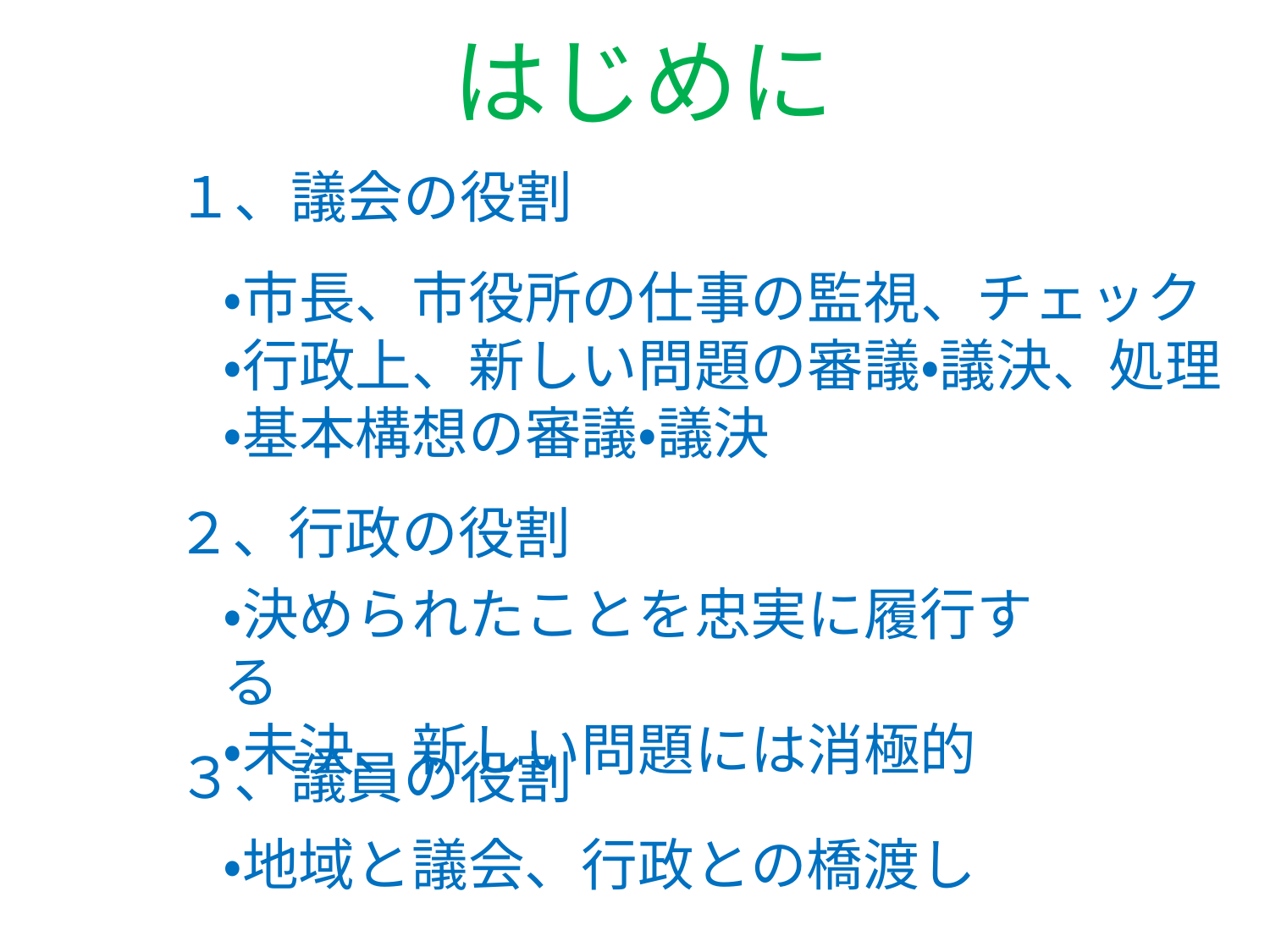

# はじめに
１、議会の役割
・市長、市役所の仕事の監視、チェック
・行政上、新しい問題の審議・議決、処理
・基本構想の審議・議決
２、行政の役割
・決められたことを忠実に履行する
・未決、新しい問題には消極的
３、議員の役割
・地域と議会、行政との橋渡し